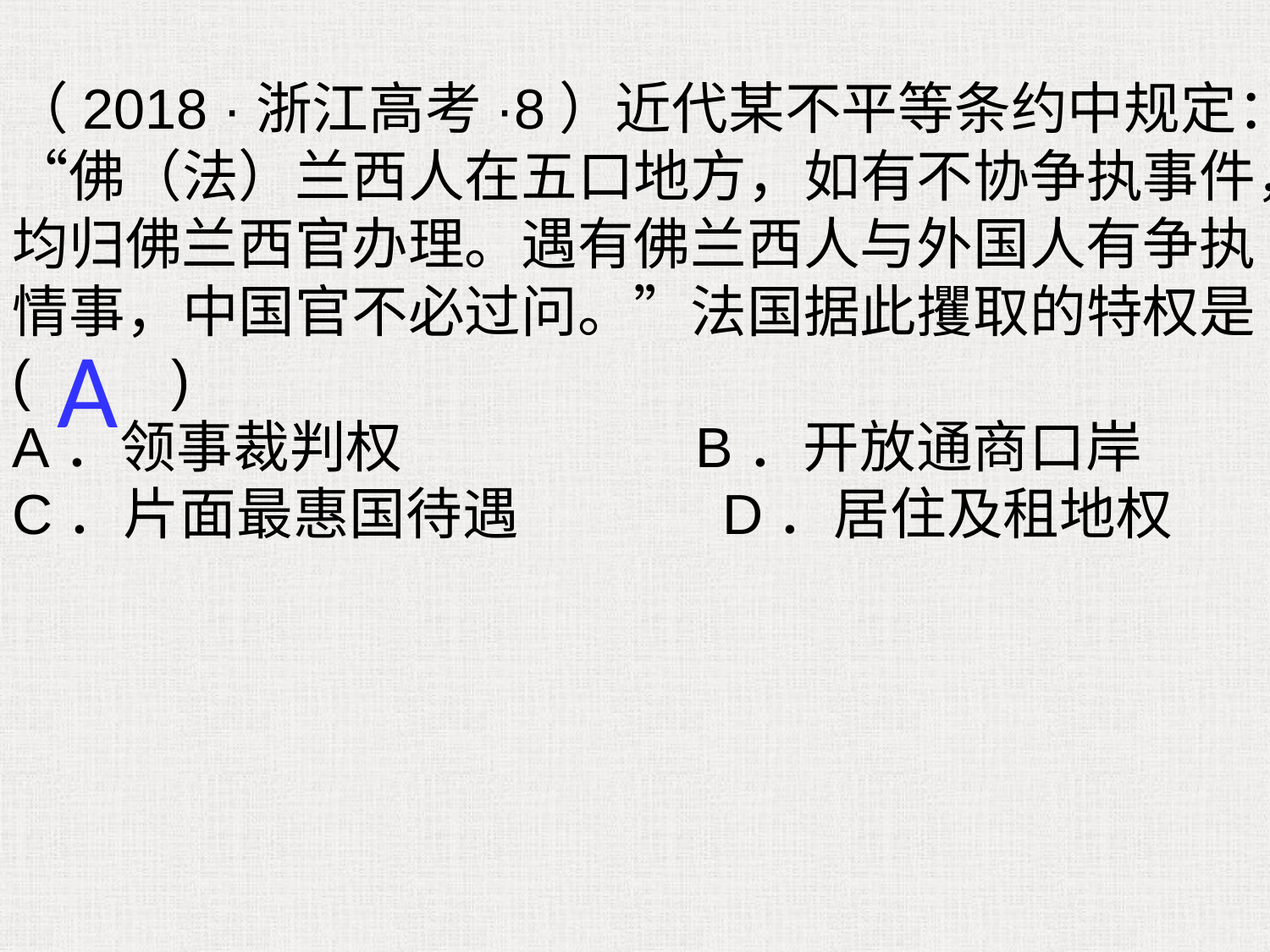

（2018 ·浙江高考·8）近代某不平等条约中规定：“佛（法）兰西人在五口地方，如有不协争执事件，均归佛兰西官办理。遇有佛兰西人与外国人有争执情事，中国官不必过问。”法国据此攫取的特权是(　　)
A．领事裁判权                      B．开放通商口岸
C．片面最惠国待遇               D．居住及租地权

A